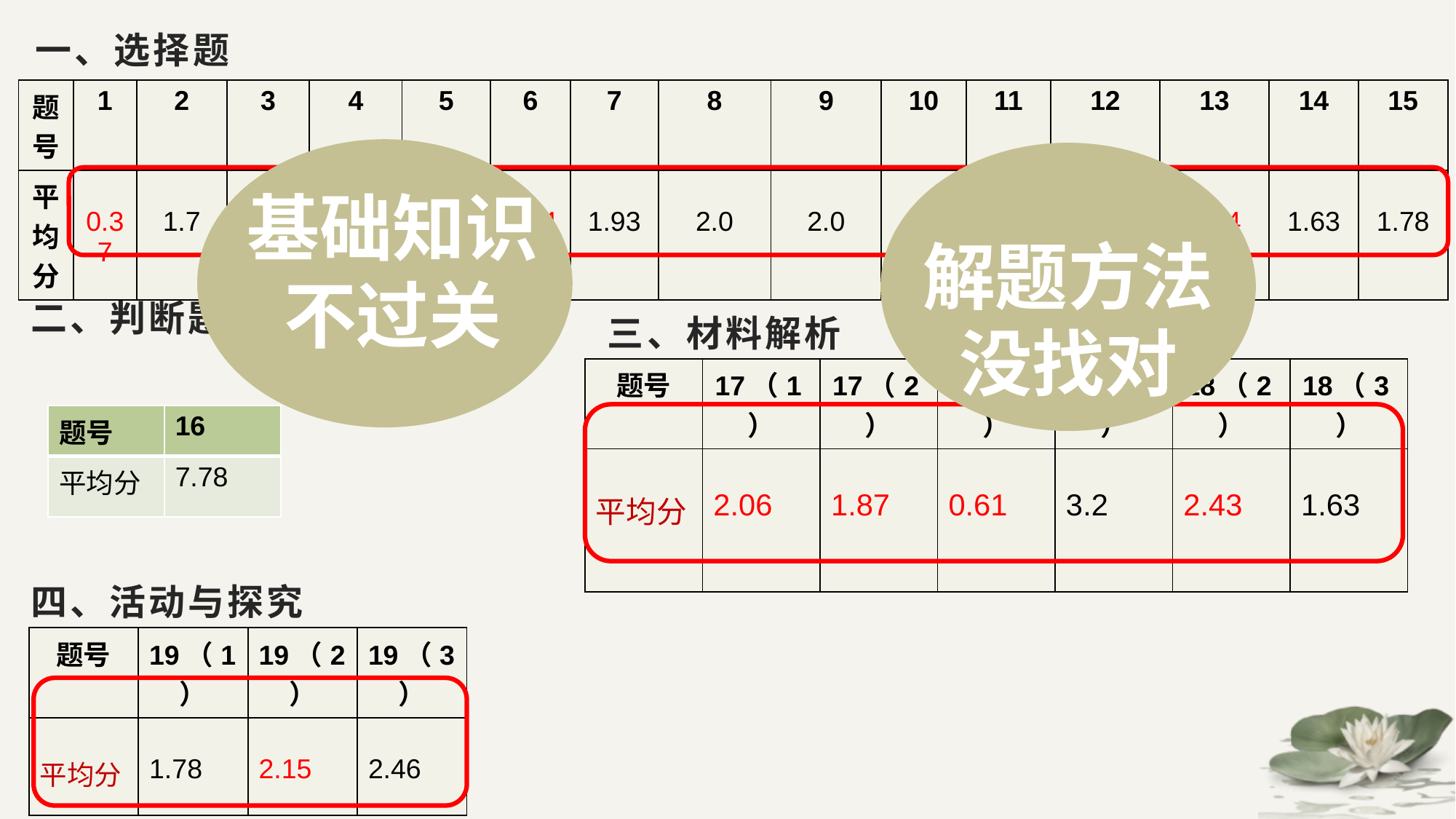

一、选择题
基础知识不过关

#
| 题号 | 1 | 2 | 3 | 4 | 5 | 6 | 7 | 8 | 9 | 10 | 11 | 12 | 13 | 14 | 15 |
| --- | --- | --- | --- | --- | --- | --- | --- | --- | --- | --- | --- | --- | --- | --- | --- |
| 平均分 | 0.37 | 1.7 | 1.56 | 0.89 | 1.19 | 0.74 | 1.93 | 2.0 | 2.0 | 2.0 | 1.11 | 1.93 | 1.04 | 1.63 | 1.78 |
解题方法没找对

二、判断题
三、材料解析
| 题号 | 17（1） | 17（2） | 17（3） | 18（1） | 18（2） | 18（3） |
| --- | --- | --- | --- | --- | --- | --- |
| 平均分 | 2.06 | 1.87 | 0.61 | 3.2 | 2.43 | 1.63 |

| 题号 | 16 |
| --- | --- |
| 平均分 | 7.78 |
四、活动与探究
| 题号 | 19（1） | 19（2） | 19（3） |
| --- | --- | --- | --- |
| 平均分 | 1.78 | 2.15 | 2.46 |